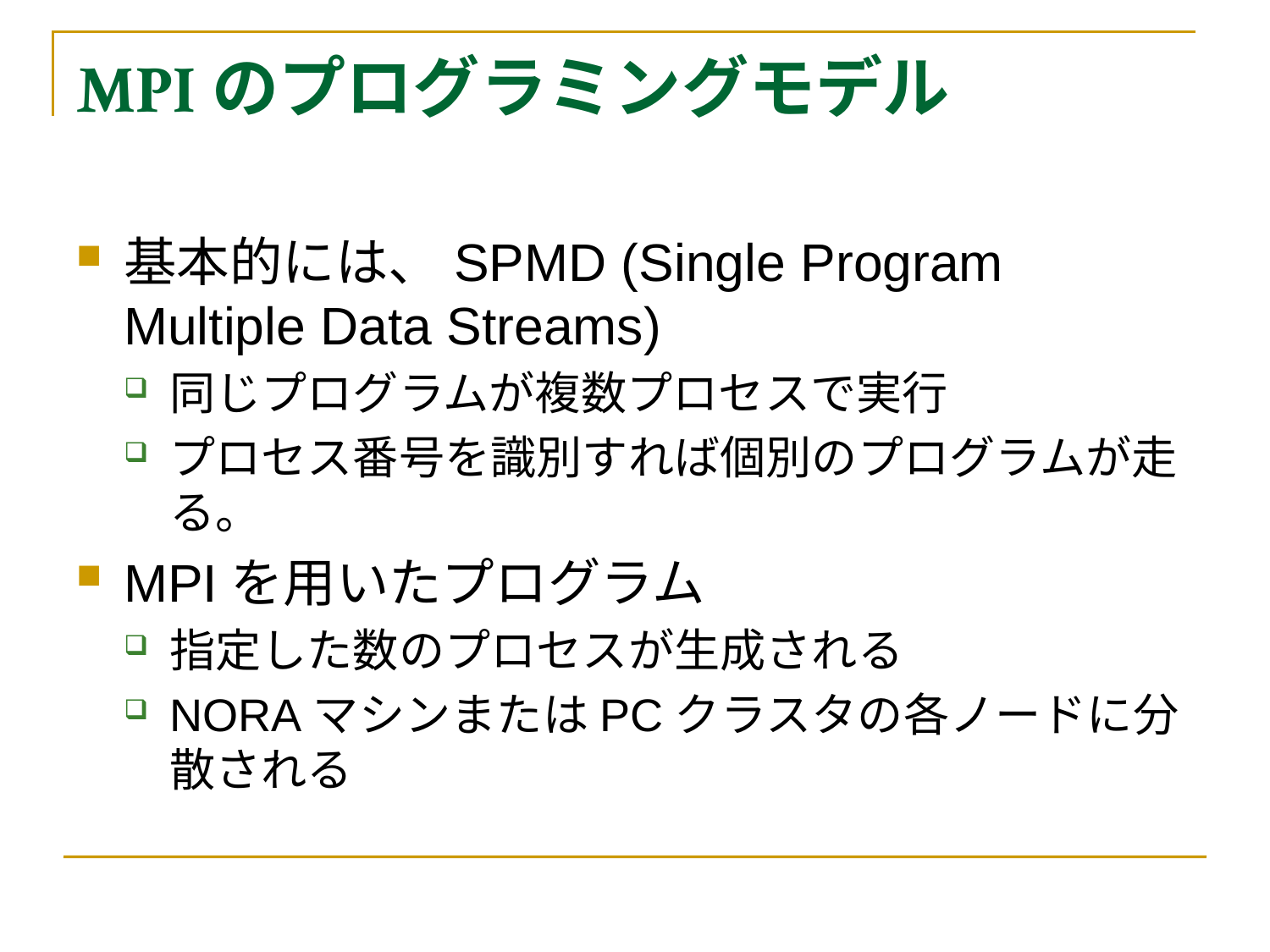

# MPIのプログラミングモデル
基本的には、SPMD (Single Program Multiple Data Streams)
同じプログラムが複数プロセスで実行
プロセス番号を識別すれば個別のプログラムが走る。
MPIを用いたプログラム
指定した数のプロセスが生成される
NORAマシンまたはPCクラスタの各ノードに分散される